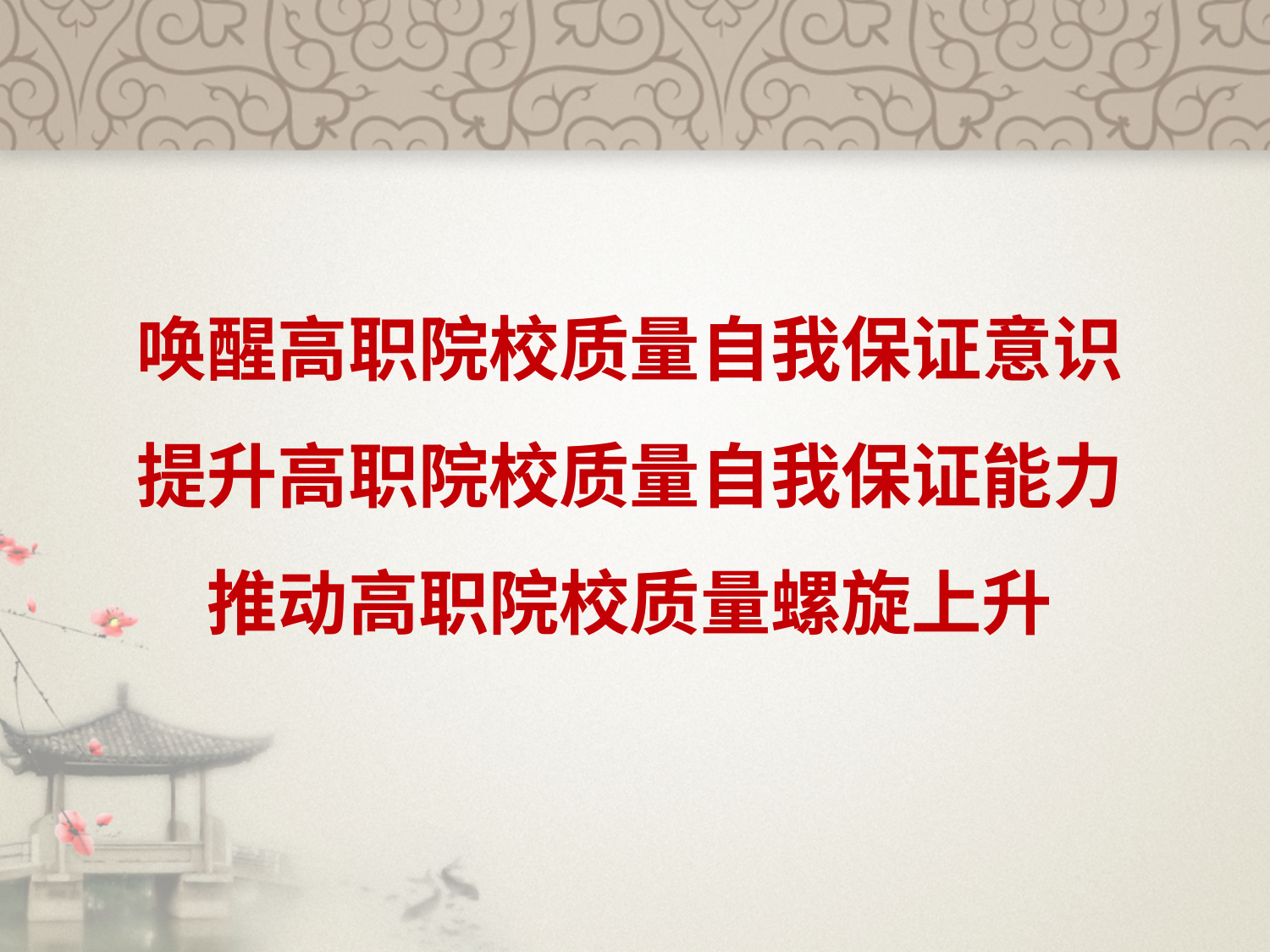

唤醒高职院校质量自我保证意识
提升高职院校质量自我保证能力
推动高职院校质量螺旋上升